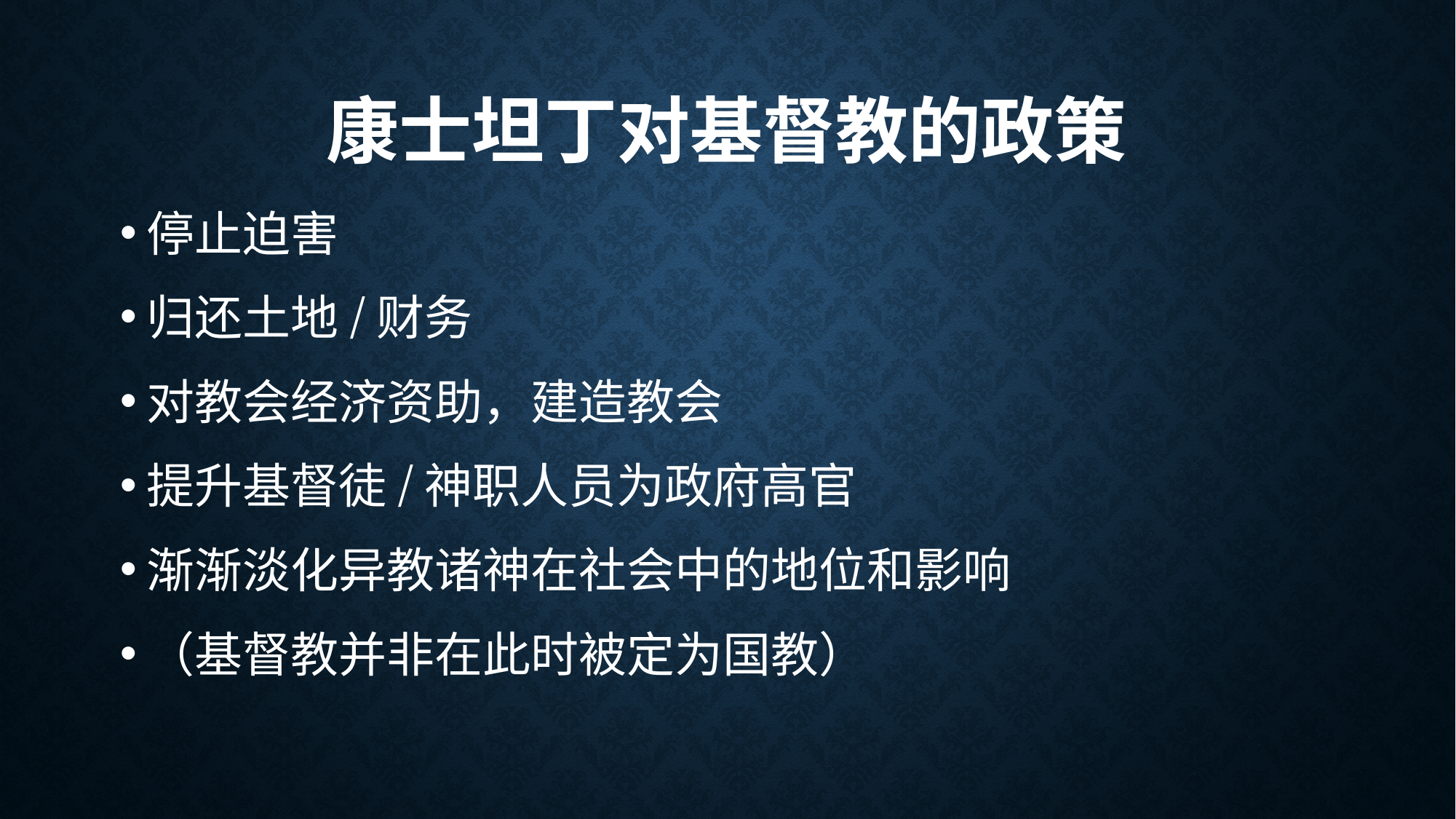

# 康士坦丁对基督教的政策
停止迫害
归还土地/财务
对教会经济资助，建造教会
提升基督徒/神职人员为政府高官
渐渐淡化异教诸神在社会中的地位和影响
（基督教并非在此时被定为国教）